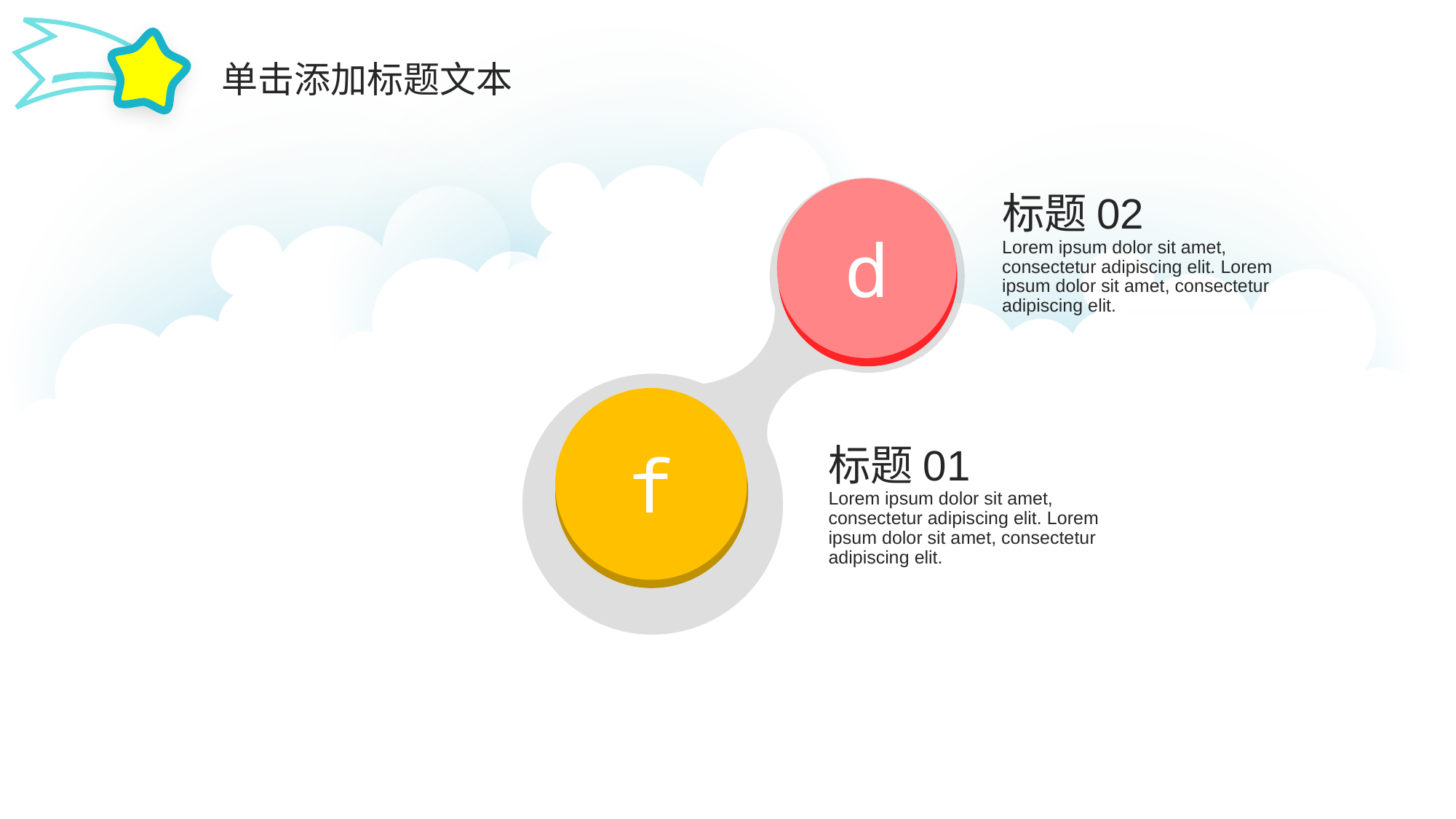

单击添加标题文本

d

标题02
Lorem ipsum dolor sit amet, consectetur adipiscing elit. Lorem ipsum dolor sit amet, consectetur adipiscing elit.

f

标题01
Lorem ipsum dolor sit amet, consectetur adipiscing elit. Lorem ipsum dolor sit amet, consectetur adipiscing elit.